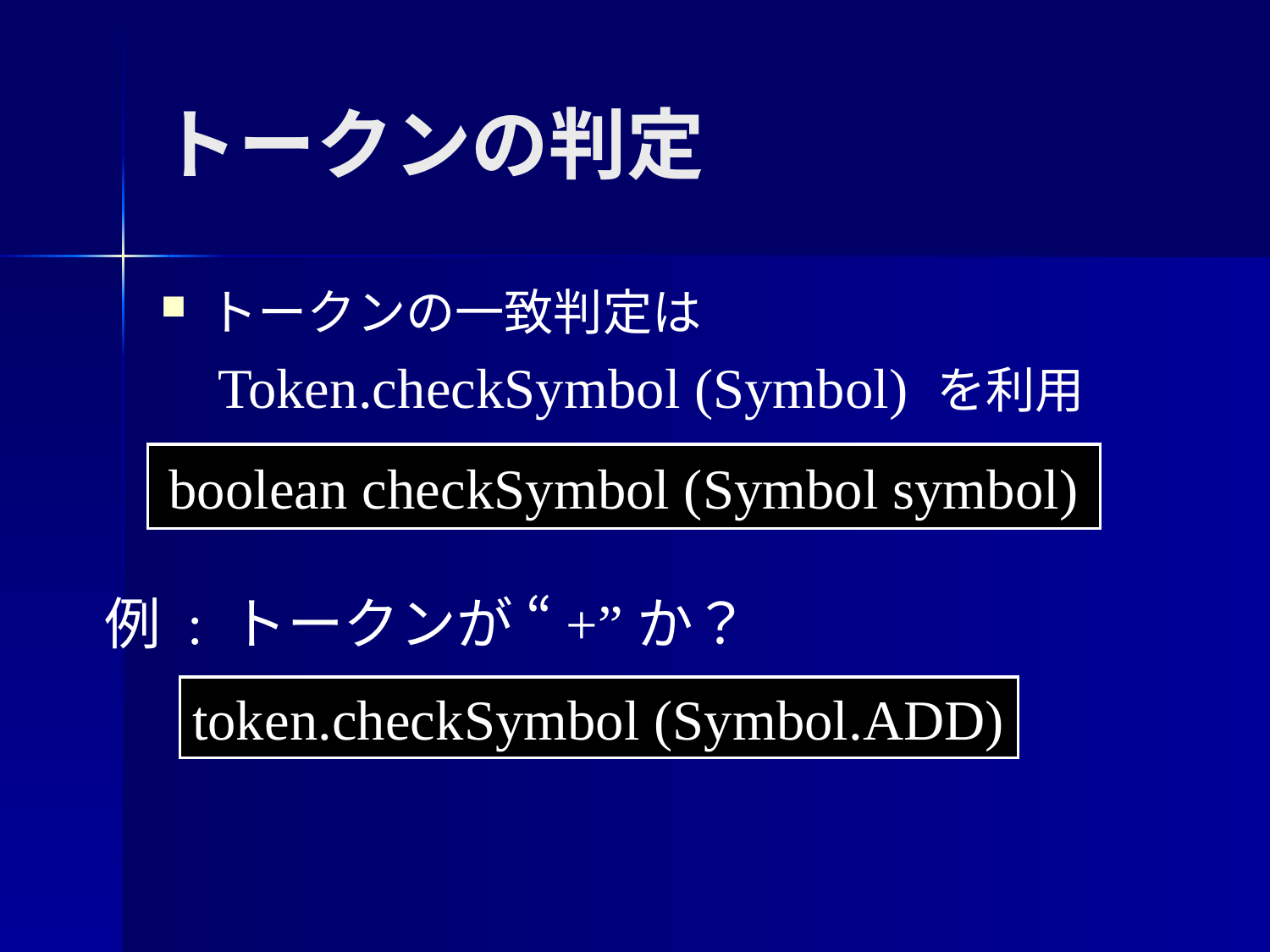

トークンの判定
トークンの一致判定は
    Token.checkSymbol (Symbol) を利用
boolean checkSymbol (Symbol symbol)
例 : トークンが “+”か？
token.checkSymbol (Symbol.ADD)